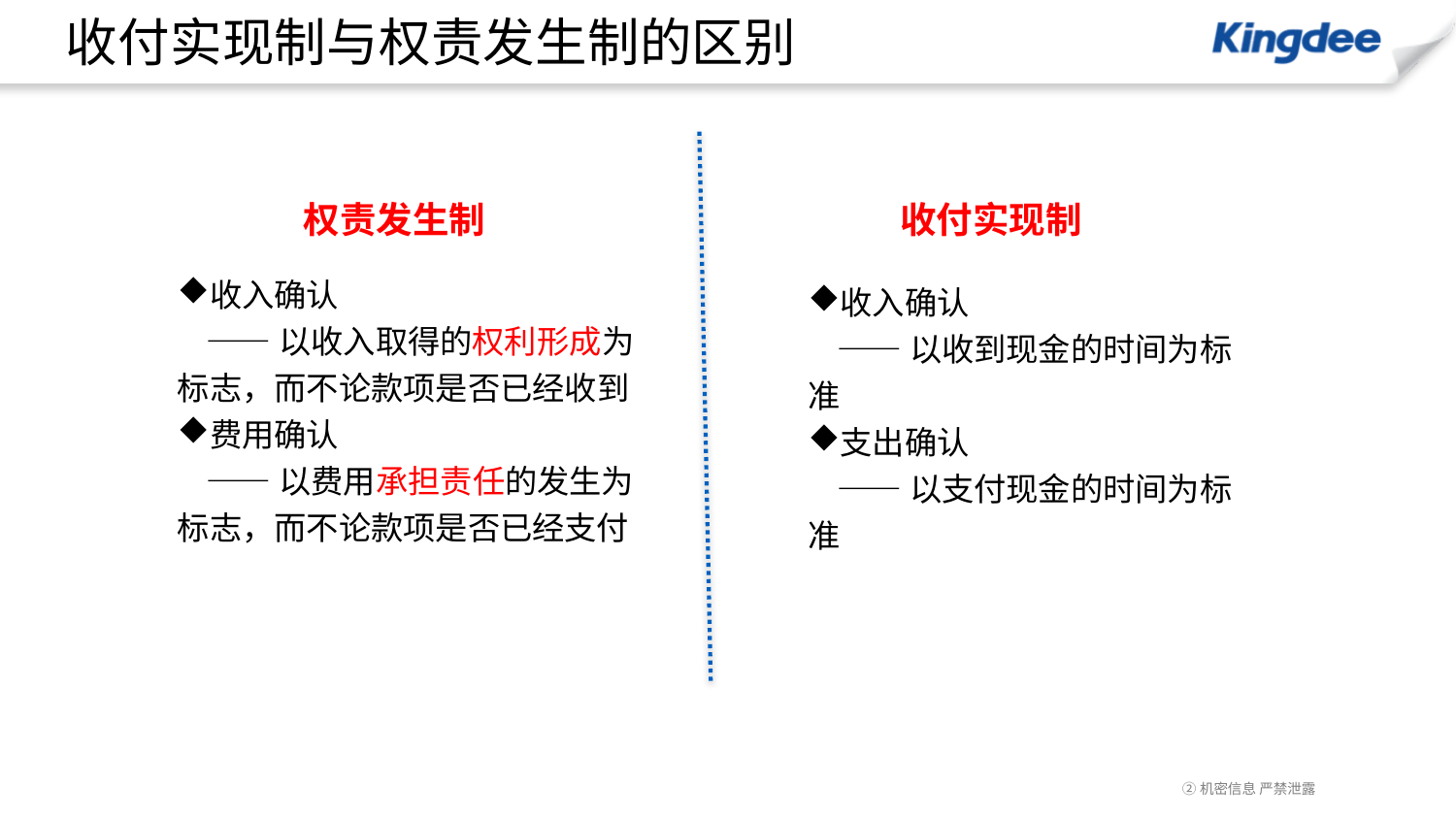

# 收付实现制与权责发生制的区别
权责发生制
收付实现制
收入确认
    ——以收入取得的权利形成为标志，而不论款项是否已经收到
费用确认
    ——以费用承担责任的发生为标志，而不论款项是否已经支付
收入确认
    ——以收到现金的时间为标准
支出确认
    ——以支付现金的时间为标准